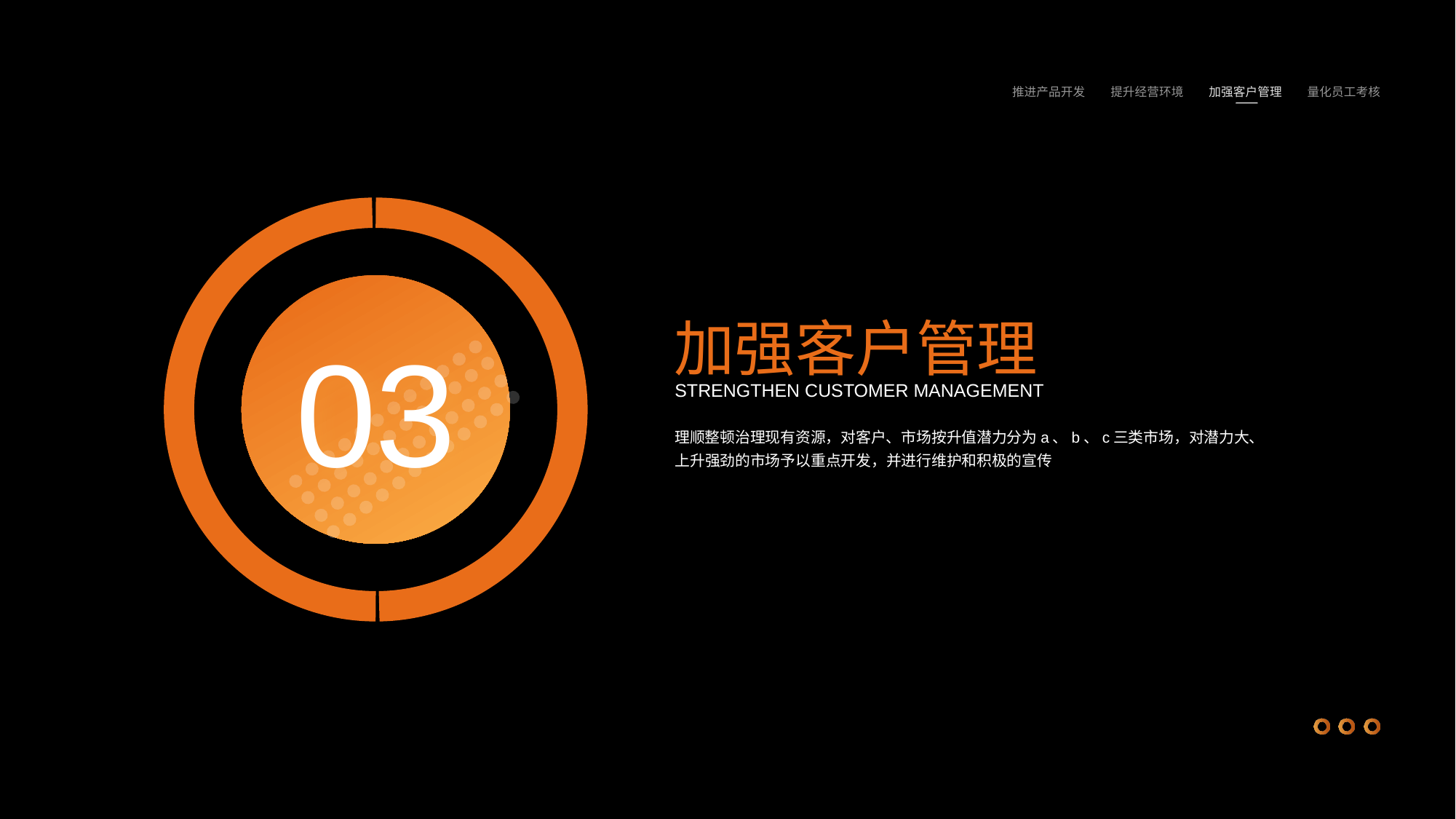

推进产品开发
提升经营环境
加强客户管理
量化员工考核
加强客户管理
03
STRENGTHEN CUSTOMER MANAGEMENT
理顺整顿治理现有资源，对客户、市场按升值潜力分为a、b、c三类市场，对潜力大、上升强劲的市场予以重点开发，并进行维护和积极的宣传